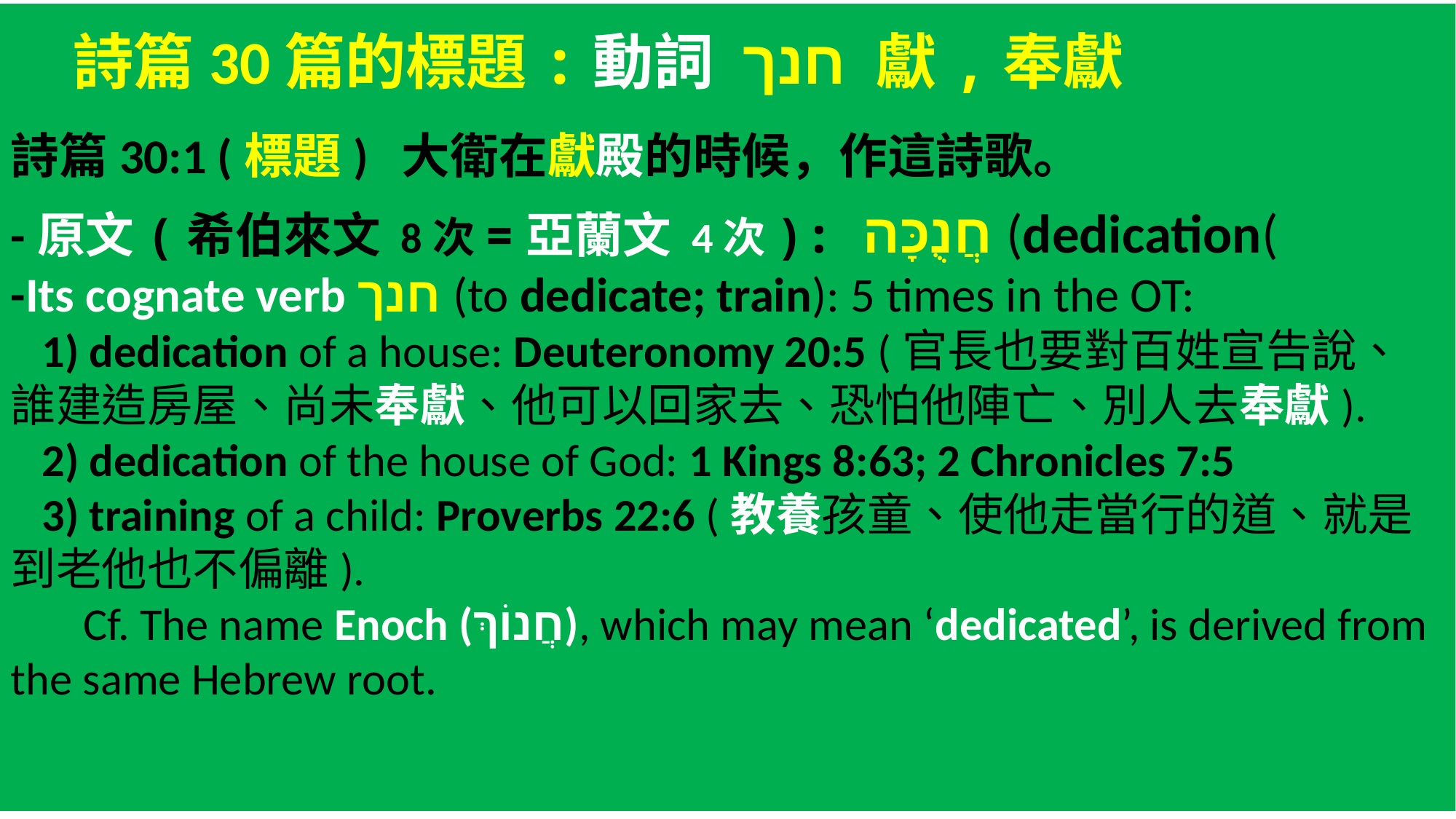

詩篇30篇的標題:動詞 חנך 獻,奉獻

詩篇30:1 (標題)  大衛在獻殿的時候，作這詩歌。

-原文(希伯來文 8次=亞蘭文 4次): חֲנֻכָּה (dedication(
-Its cognate verb חנך (to dedicate; train): 5 times in the OT:
   1) dedication of a house: Deuteronomy 20:5 (官長也要對百姓宣告說、誰建造房屋、尚未奉獻、他可以回家去、恐怕他陣亡、別人去奉獻).
   2) dedication of the house of God: 1 Kings 8:63; 2 Chronicles 7:5
   3) training of a child: Proverbs 22:6 (教養孩童、使他走當行的道、就是到老他也不偏離).
       Cf. The name Enoch (חֲנוֹךְ), which may mean ‘dedicated’, is derived from the same Hebrew root.